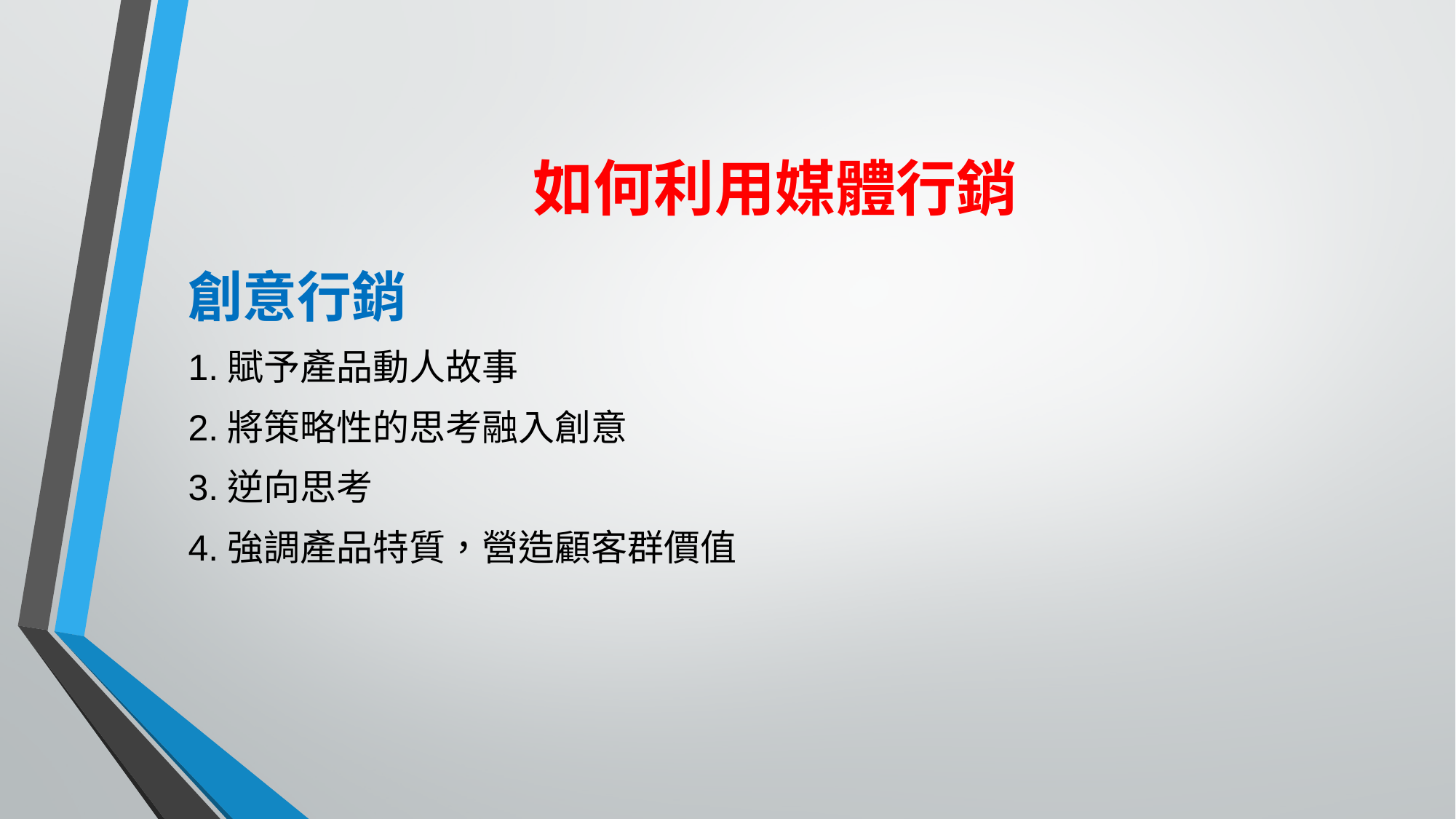

# 如何利用媒體行銷
創意行銷
1.賦予產品動人故事
2.將策略性的思考融入創意
3.逆向思考
4.強調產品特質，營造顧客群價值